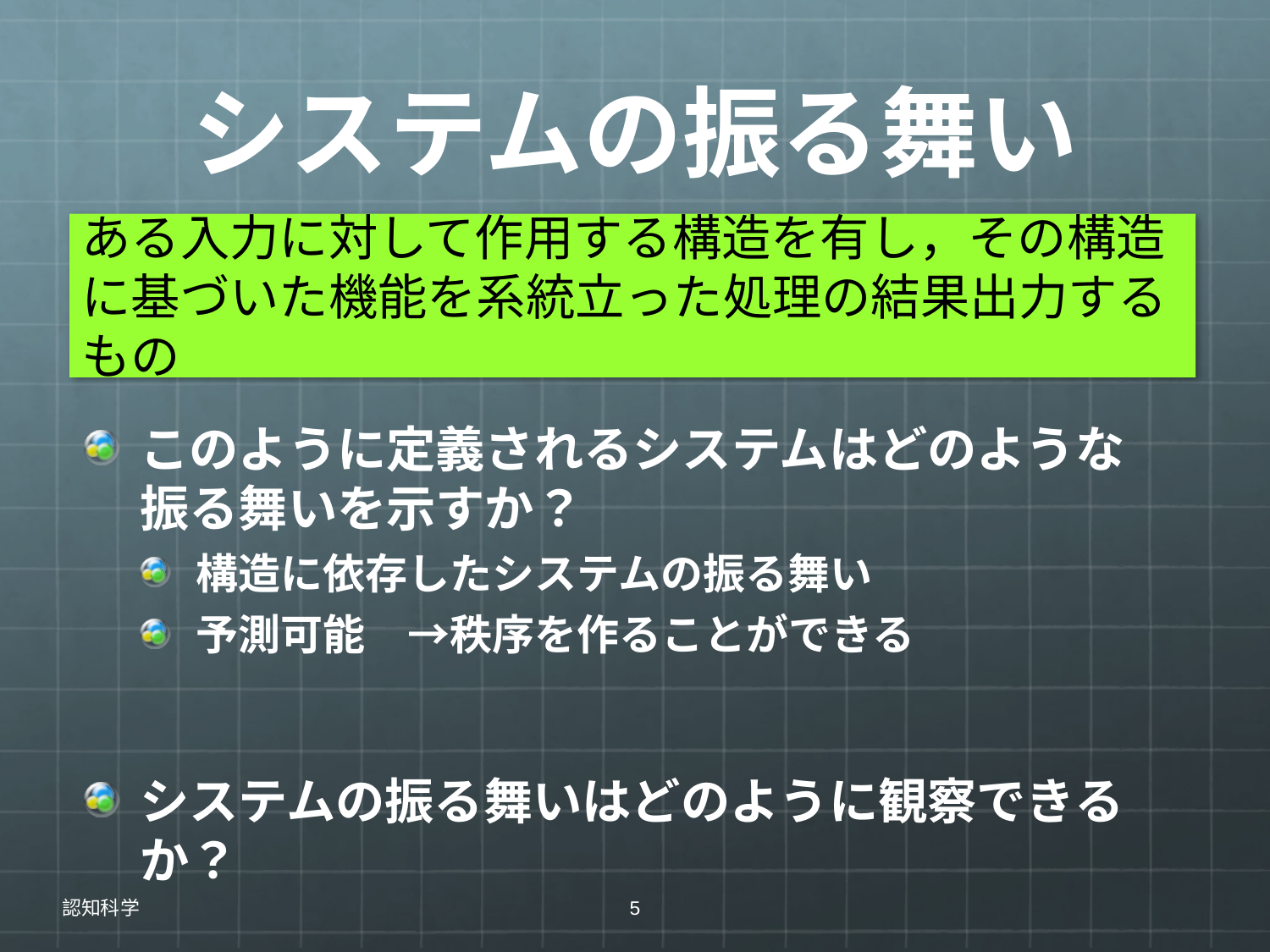

# システムの振る舞い
ある入力に対して作用する構造を有し，その構造に基づいた機能を系統立った処理の結果出力するもの
このように定義されるシステムはどのような振る舞いを示すか？
構造に依存したシステムの振る舞い
予測可能　→秩序を作ることができる

システムの振る舞いはどのように観察できるか？
認知科学
5